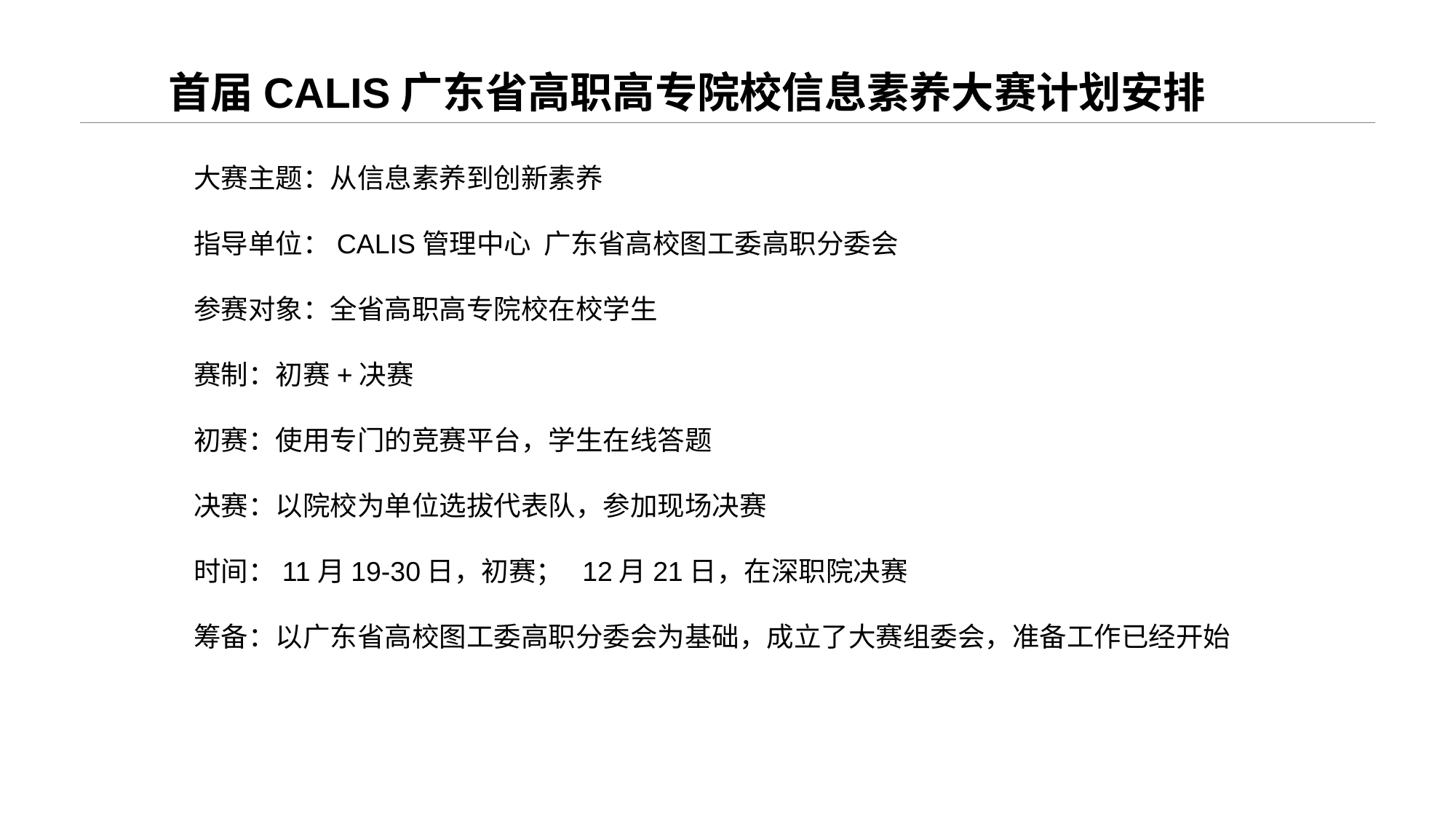

# 首届CALIS广东省高职高专院校信息素养大赛计划安排
大赛主题：从信息素养到创新素养

指导单位：CALIS管理中心  广东省高校图工委高职分委会

参赛对象：全省高职高专院校在校学生

赛制：初赛+决赛

初赛：使用专门的竞赛平台，学生在线答题

决赛：以院校为单位选拔代表队，参加现场决赛

时间：11月19-30日，初赛；  12月21日，在深职院决赛

筹备：以广东省高校图工委高职分委会为基础，成立了大赛组委会，准备工作已经开始